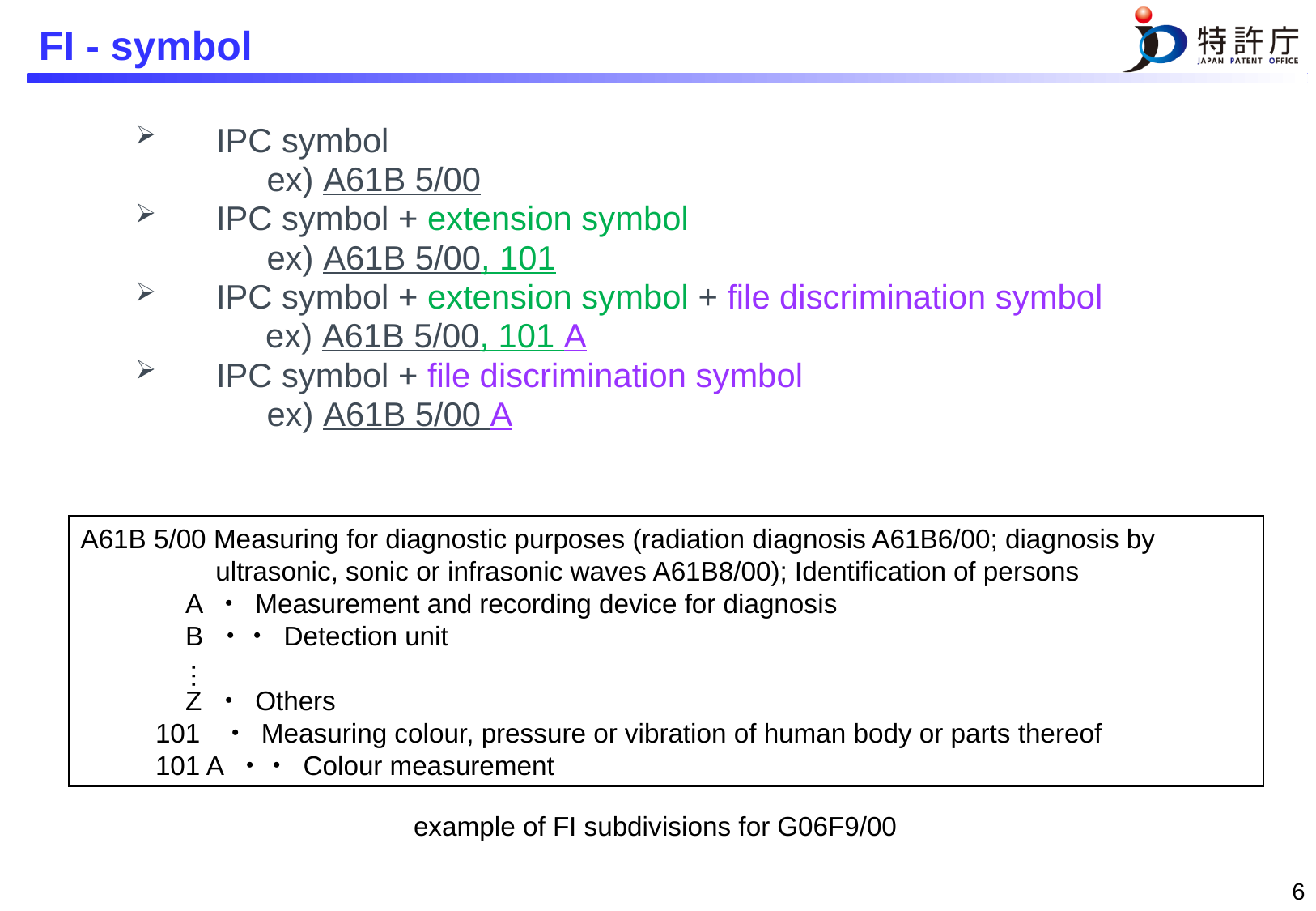

# FI - symbol
IPC symbol
ex) A61B 5/00
IPC symbol + extension symbol
ex) A61B 5/00, 101
IPC symbol + extension symbol + file discrimination symbol
              ex) A61B 5/00, 101 A
IPC symbol + file discrimination symbol
ex) A61B 5/00 A

A61B 5/00 Measuring for diagnostic purposes (radiation diagnosis A61B6/00; diagnosis by
                  ultrasonic, sonic or infrasonic waves A61B8/00); Identification of persons
              A ・ Measurement and recording device for diagnosis
              B ・・ Detection unit

              Z ・ Others
          101  ・ Measuring colour, pressure or vibration of human body or parts thereof
          101 A ・・ Colour measurement
…
example of FI subdivisions for G06F9/00
6